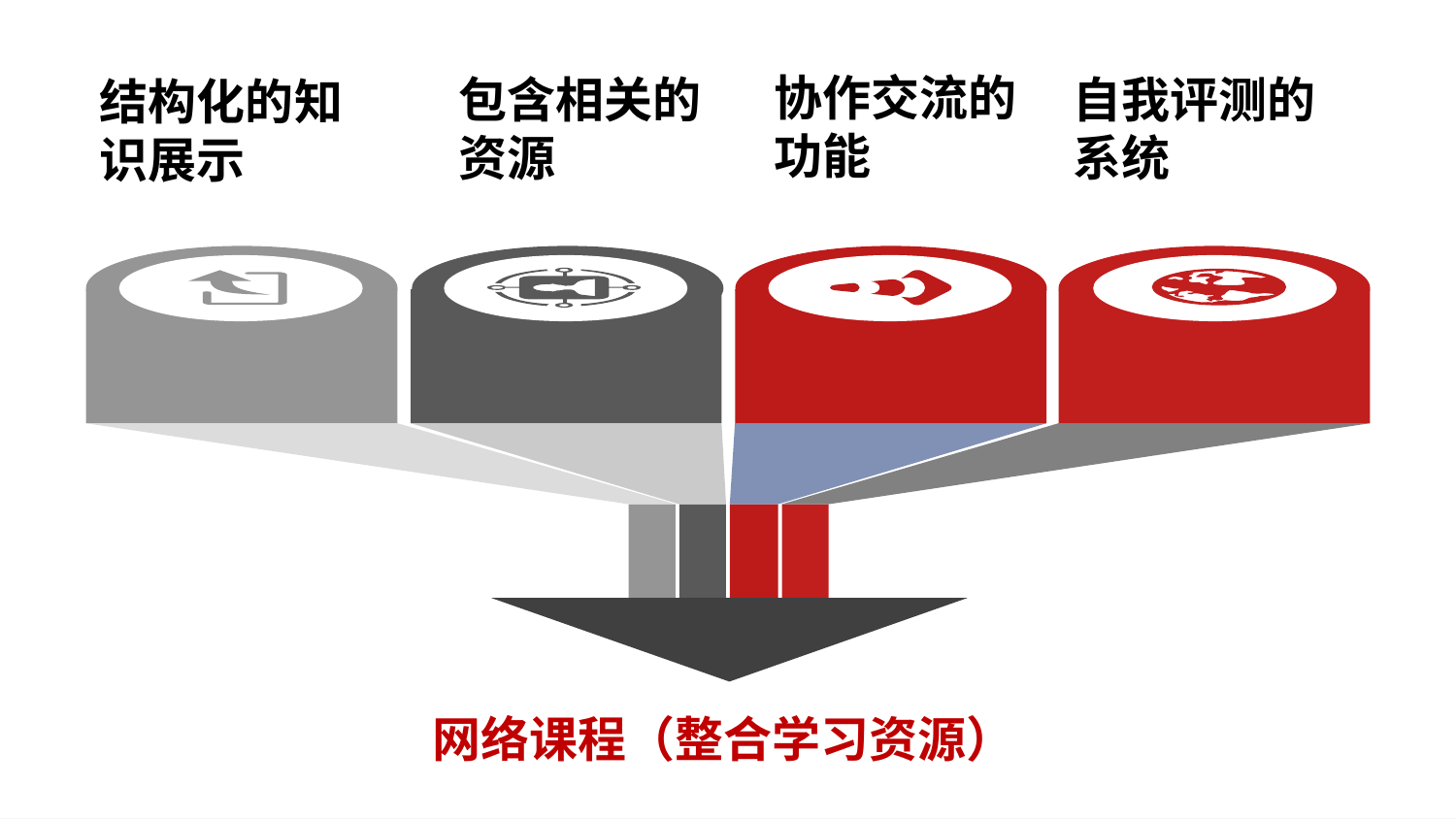

协作交流的功能
自我评测的系统
包含相关的资源
结构化的知识展示
网络课程（整合学习资源）